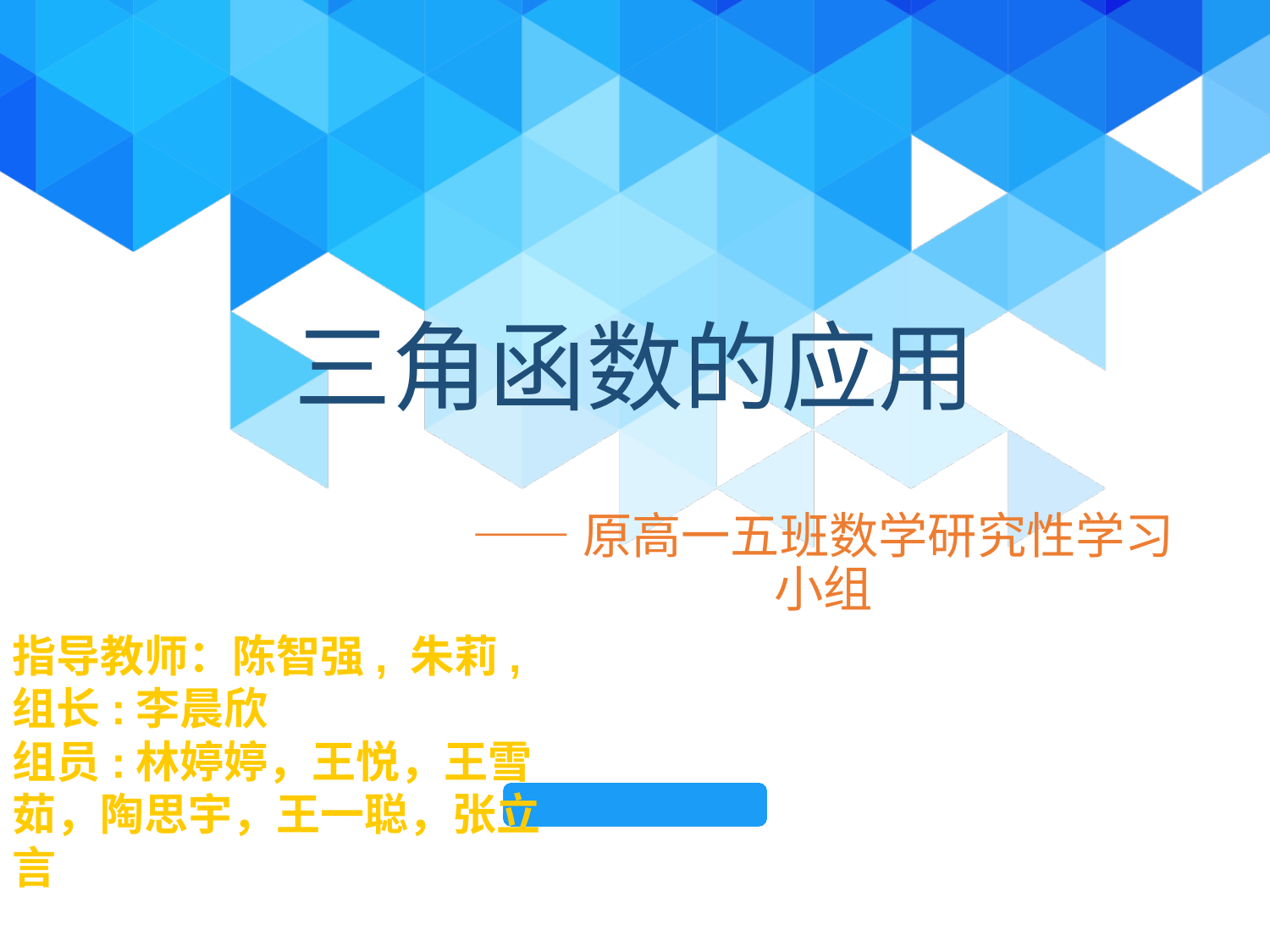

# 三角函数的应用
――原高一五班数学研究性学习小组
指导教师：陈智强, 朱莉,
组长:李晨欣
组员:林婷婷，王悦，王雪茹，陶思宇，王一聪，张立言